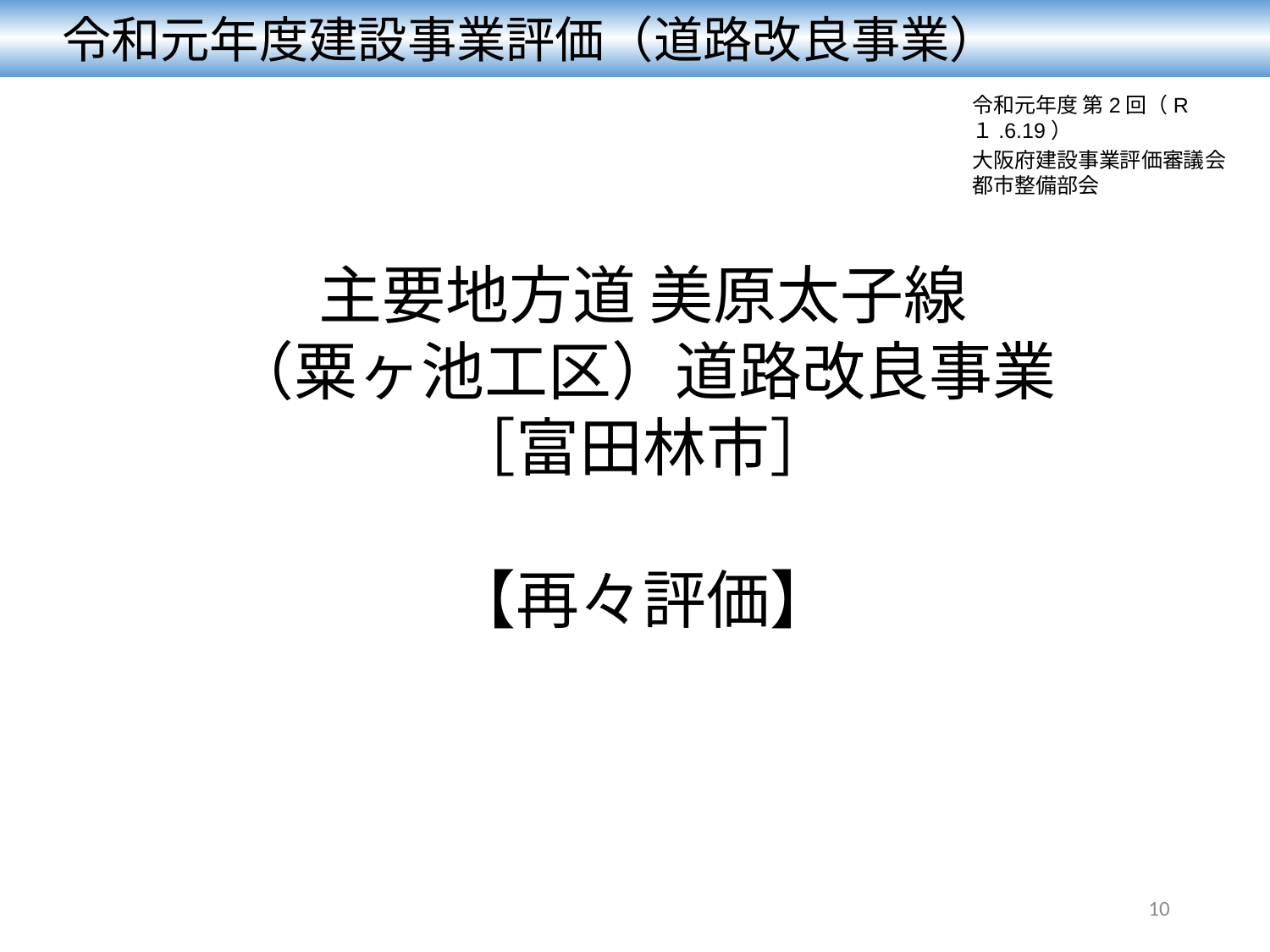

令和元年度建設事業評価（道路改良事業）
令和元年度 第2回（R１.6.19）
大阪府建設事業評価審議会　都市整備部会

主要地方道 美原太子線
（粟ヶ池工区）道路改良事業
［富田林市］

【再々評価】

10